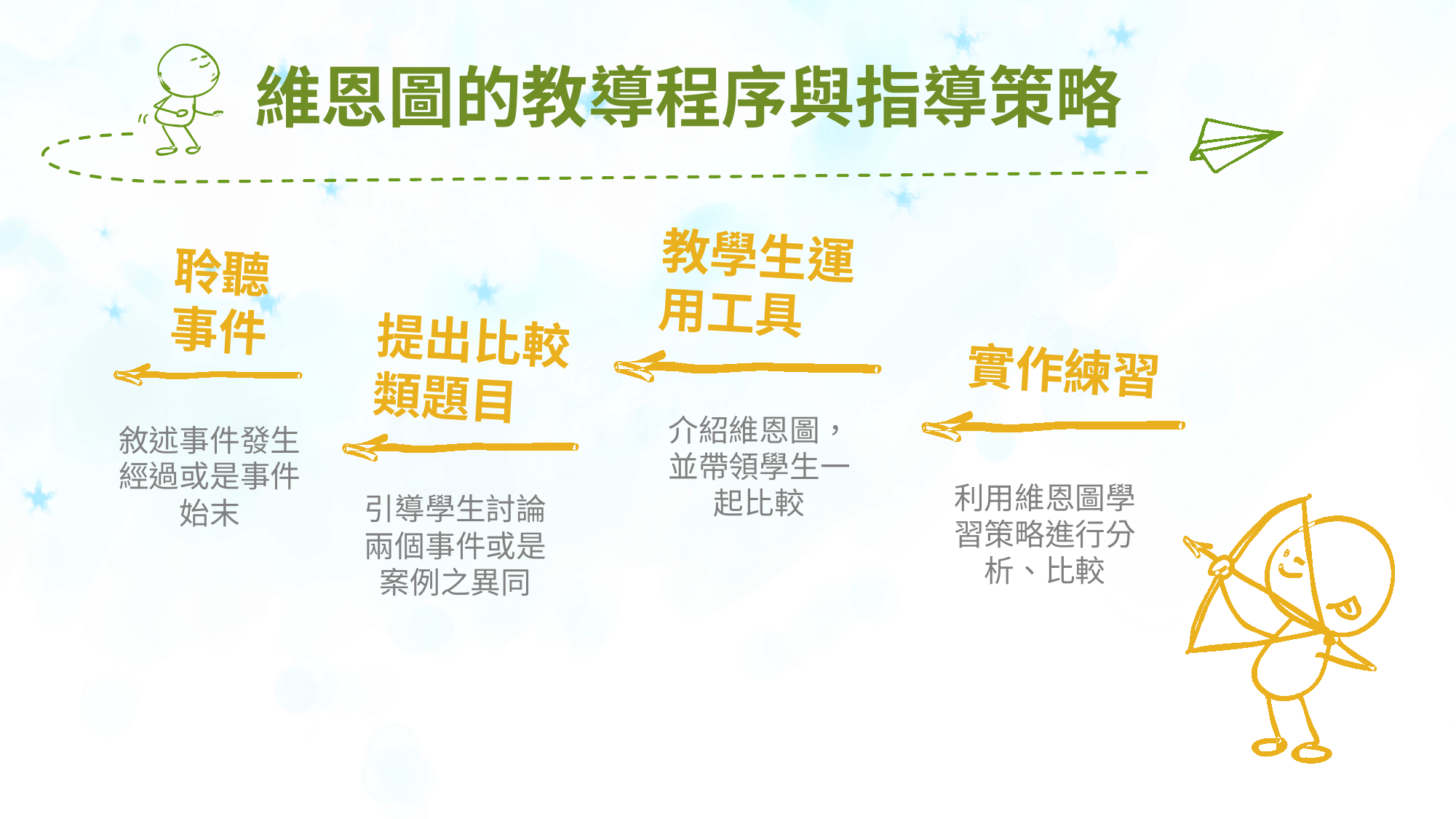

# 維恩圖的教導程序與指導策略

教學生運用工具
聆聽事件
提出比較類題目

實作練習

介紹維恩圖，並帶領學生一起比較
敘述事件發生經過或是事件始末
利用維恩圖學習策略進行分析、比較
引導學生討論兩個事件或是案例之異同